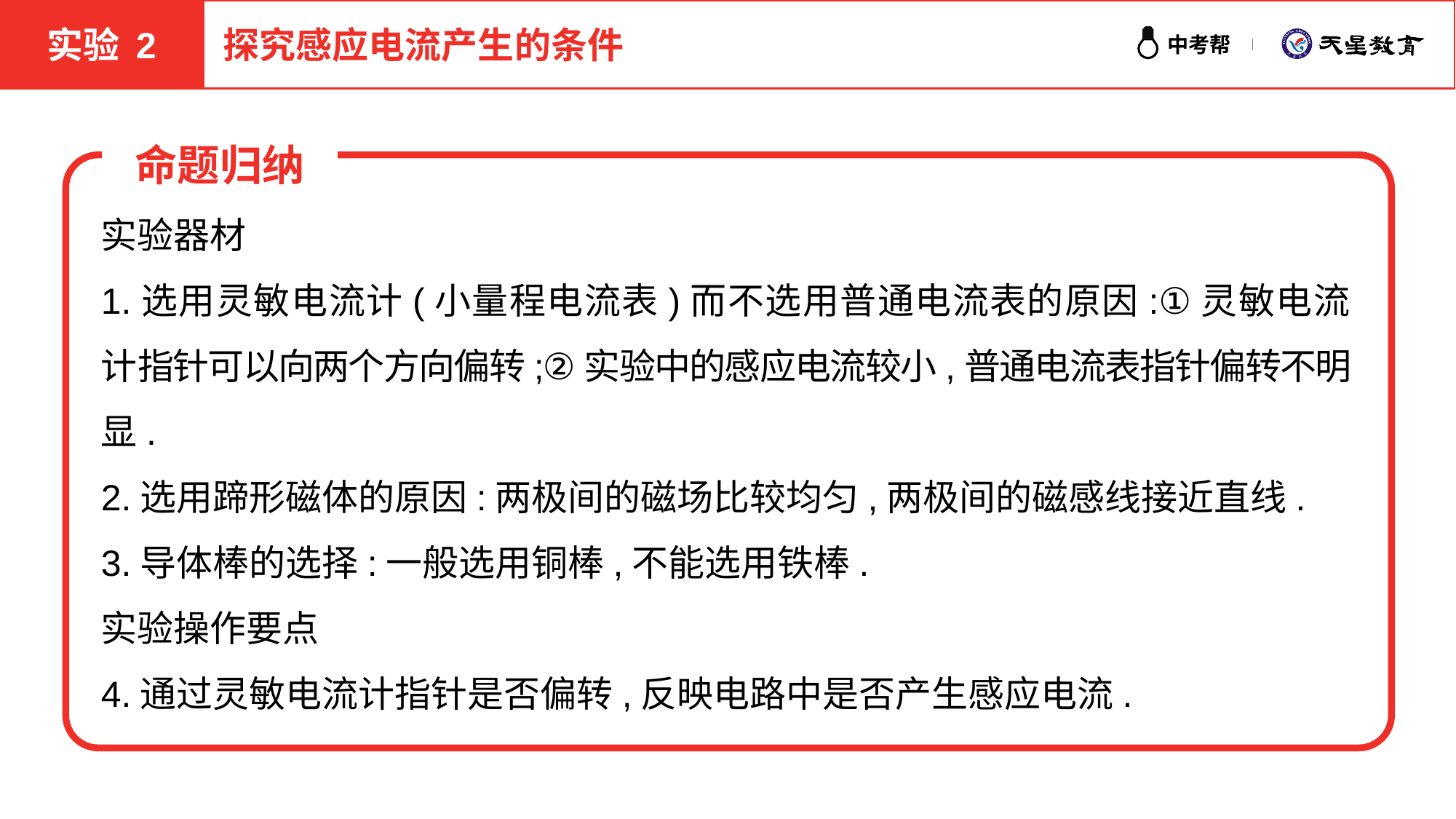

实验 2
探究感应电流产生的条件
命题归纳

实验器材
1.选用灵敏电流计(小量程电流表)而不选用普通电流表的原因:①灵敏电流计指针可以向两个方向偏转;②实验中的感应电流较小,普通电流表指针偏转不明显.
2.选用蹄形磁体的原因:两极间的磁场比较均匀,两极间的磁感线接近直线.
3.导体棒的选择:一般选用铜棒,不能选用铁棒.
实验操作要点
4.通过灵敏电流计指针是否偏转,反映电路中是否产生感应电流.